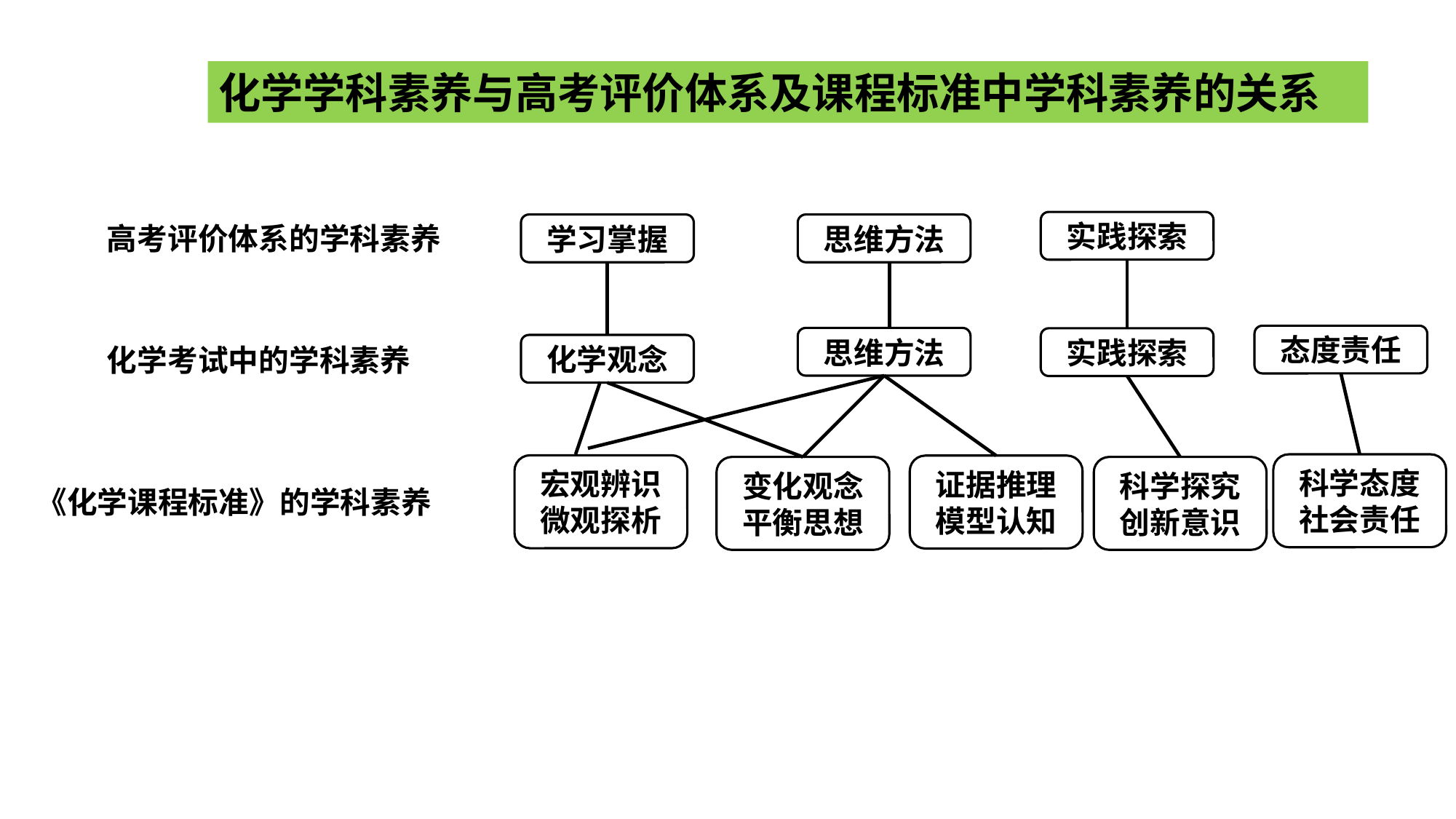

化学学科素养与高考评价体系及课程标准中学科素养的关系
实践探索
高考评价体系的学科素养
学习掌握
思维方法
态度责任
思维方法
实践探索
化学观念
化学考试中的学科素养
科学态度社会责任
宏观辨识微观探析
证据推理模型认知
变化观念平衡思想
科学探究创新意识
《化学课程标准》的学科素养
11